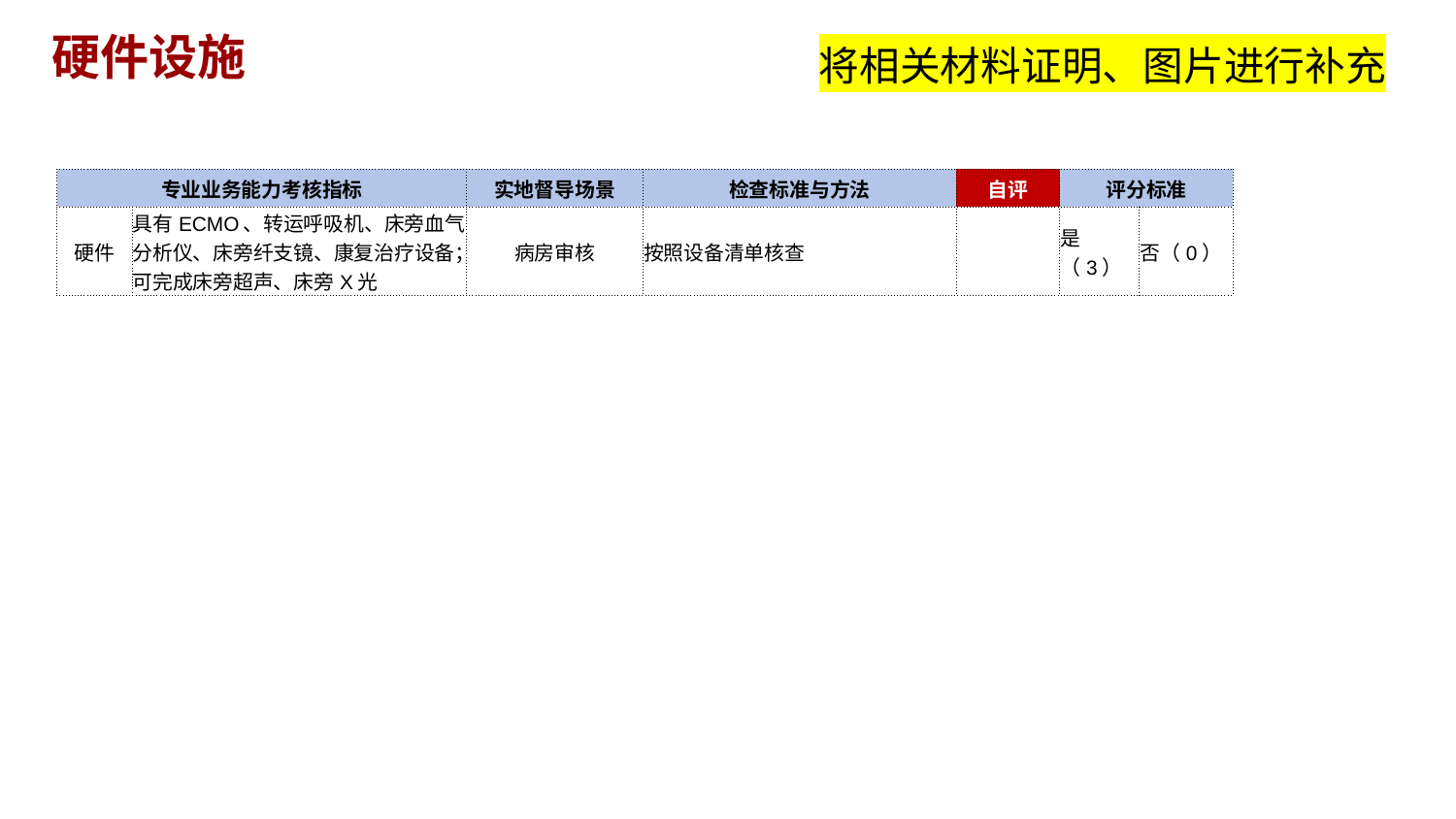

硬件设施
将相关材料证明、图片进行补充
| 专业业务能力考核指标 |  | 实地督导场景 | 检查标准与方法 | 自评 | 评分标准 |  |
| --- | --- | --- | --- | --- | --- | --- |
| 硬件 | 具有ECMO、转运呼吸机、床旁血气分析仪、床旁纤支镜、康复治疗设备；可完成床旁超声、床旁X光 | 病房审核 | 按照设备清单核查 |  | 是（3） | 否（0） |